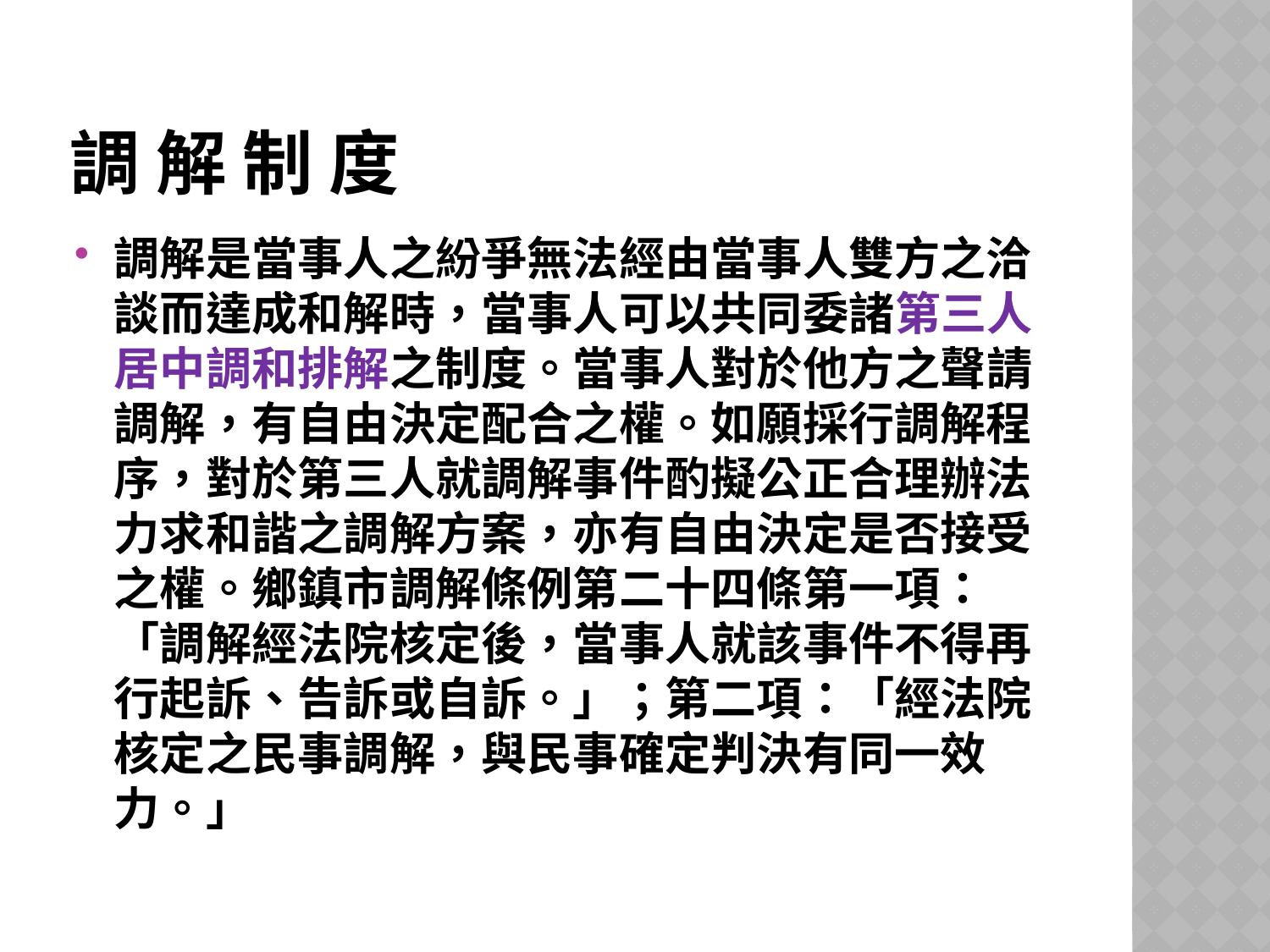

# 調 解 制 度
調解是當事人之紛爭無法經由當事人雙方之洽談而達成和解時，當事人可以共同委諸第三人居中調和排解之制度。當事人對於他方之聲請調解，有自由決定配合之權。如願採行調解程序，對於第三人就調解事件酌擬公正合理辦法力求和諧之調解方案，亦有自由決定是否接受之權。鄉鎮市調解條例第二十四條第一項：「調解經法院核定後，當事人就該事件不得再行起訴、告訴或自訴。」；第二項：「經法院核定之民事調解，與民事確定判決有同一效力。」